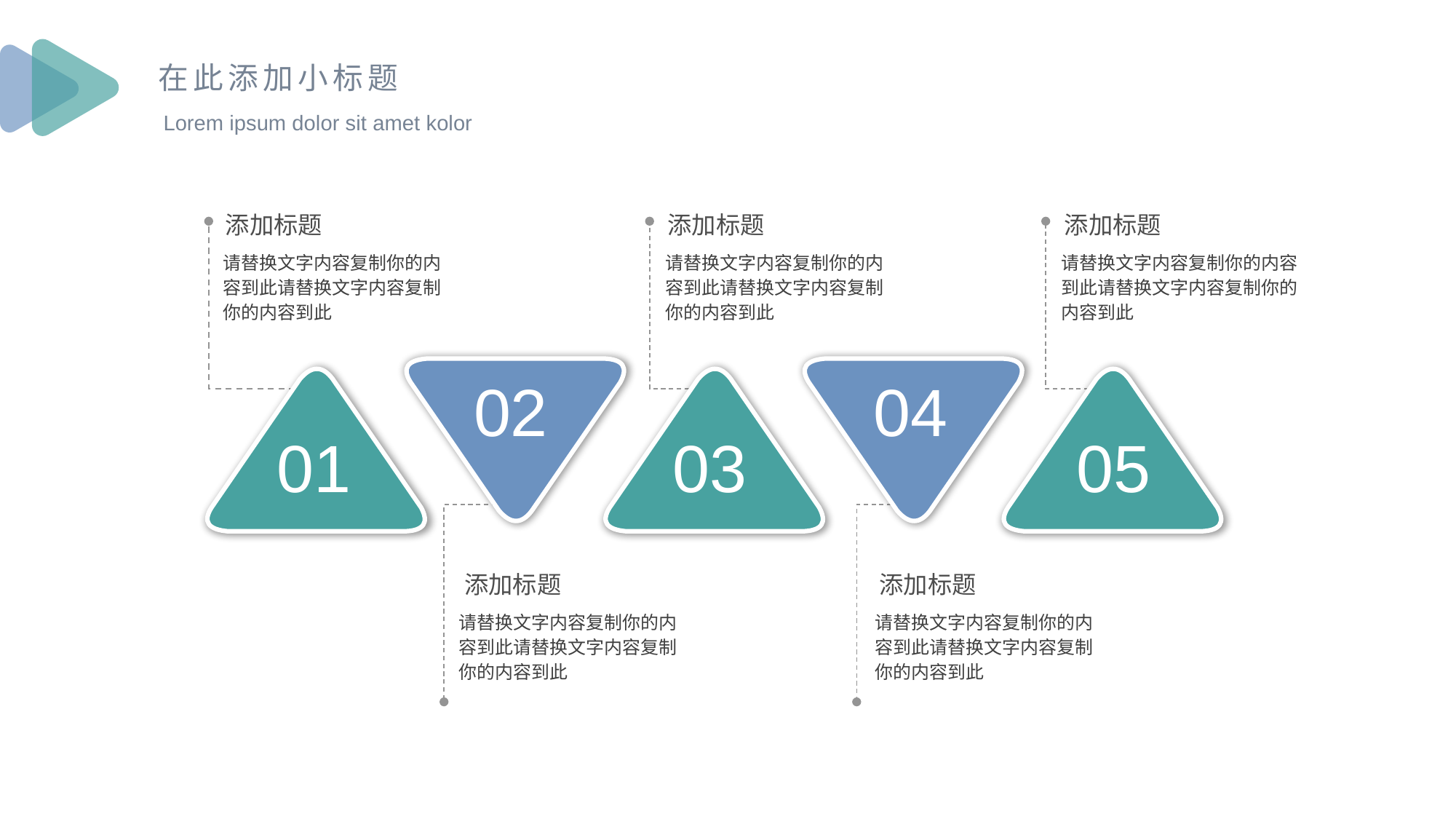

在此添加小标题
Lorem ipsum dolor sit amet kolor
添加标题
请替换文字内容复制你的内容到此请替换文字内容复制你的内容到此
添加标题
请替换文字内容复制你的内容到此请替换文字内容复制你的内容到此
添加标题
请替换文字内容复制你的内容到此请替换文字内容复制你的内容到此

02

04

01

03

05

添加标题
请替换文字内容复制你的内容到此请替换文字内容复制你的内容到此
添加标题
请替换文字内容复制你的内容到此请替换文字内容复制你的内容到此
PPT模板 http://www.1ppt.com/moban/